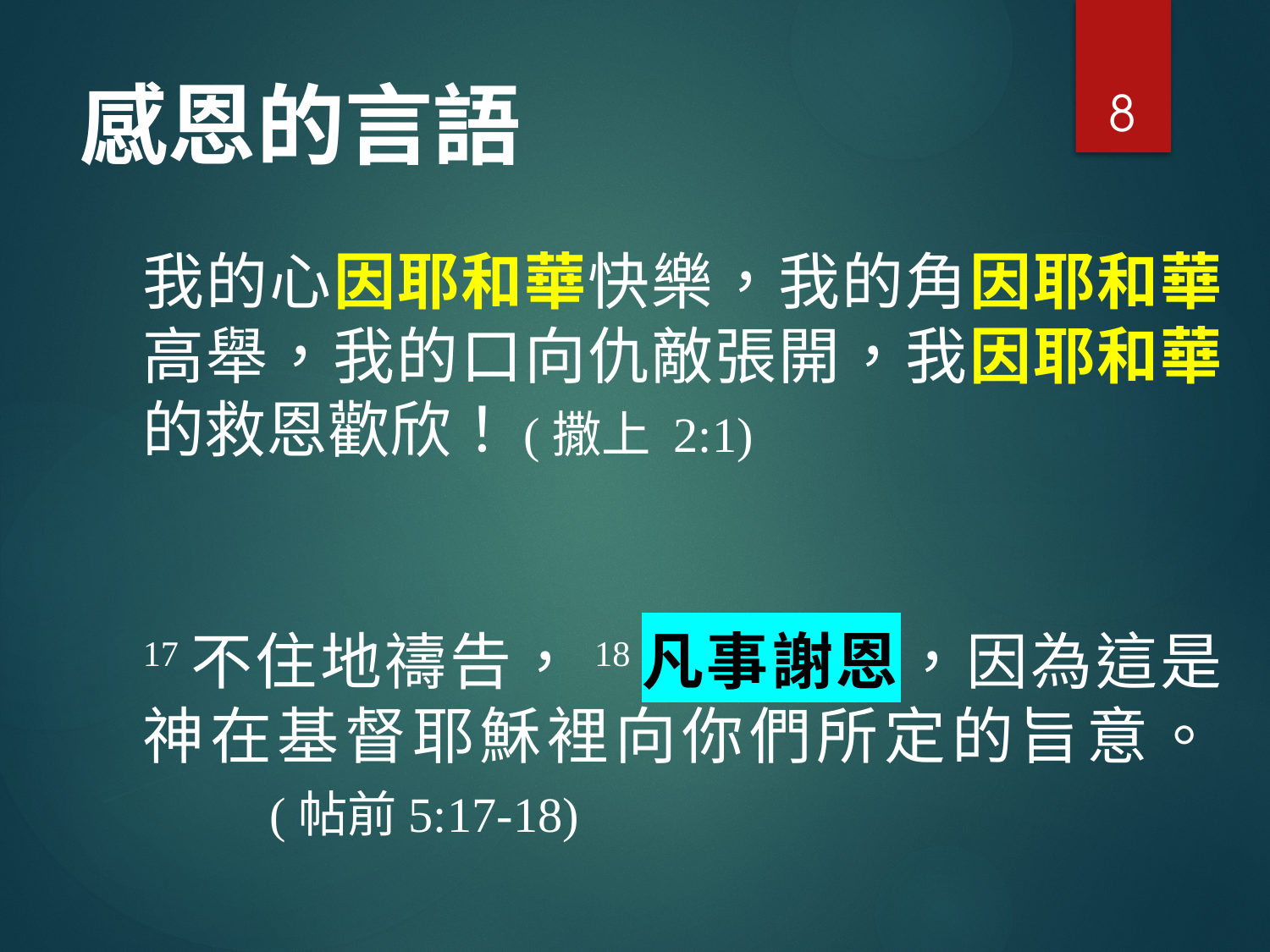

8
# 感恩的言語
我的心因耶和華快樂，我的角因耶和華高舉，我的口向仇敵張開，我因耶和華的救恩歡欣！	(撒上 2:1)

17不住地禱告，18凡事謝恩，因為這是神在基督耶穌裡向你們所定的旨意。
	(帖前5:17-18)